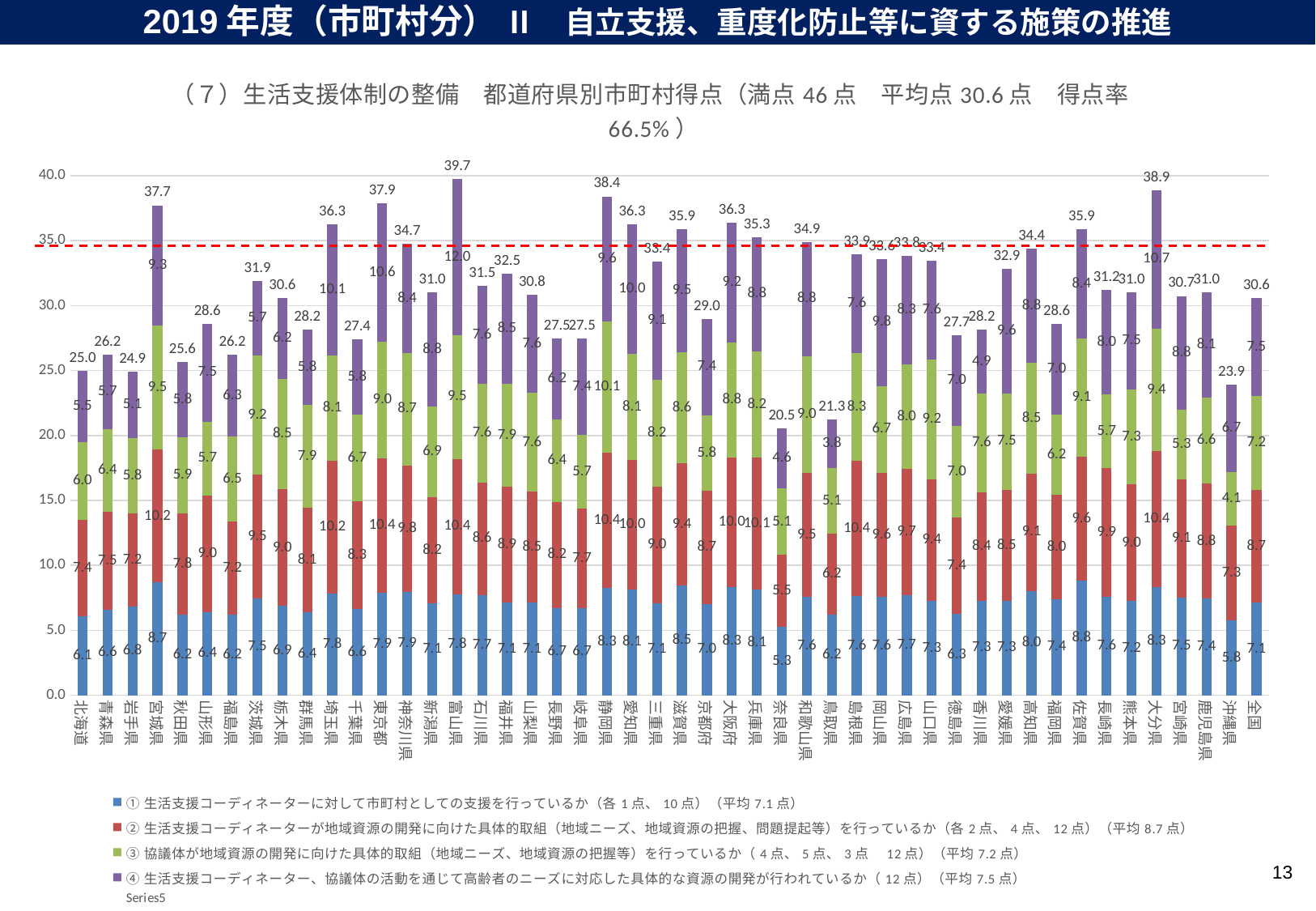

2019年度（市町村分） Ⅱ　自立支援、重度化防止等に資する施策の推進

### Chart: （７）生活支援体制の整備　都道府県別市町村得点（満点46点　平均点30.6点　得点率66.5%）

| Category | ①生活支援コーディネーターに対して市町村としての支援を行っているか（各1点、10点）（平均7.1点） | ②生活支援コーディネーターが地域資源の開発に向けた具体的取組（地域ニーズ、地域資源の把握、問題提起等）を行っているか（各2点、4点、12点）（平均8.7点） | ③協議体が地域資源の開発に向けた具体的取組（地域ニーズ、地域資源の把握等）を行っているか（4点、5点、3点　12点）（平均7.2点） | ④生活支援コーディネーター、協議体の活動を通じて高齢者のニーズに対応した具体的な資源の開発が行われているか（12点）（平均7.5点） |  |
|---|---|---|---|---|---|
| 北海道 | 6.083798882681564 | 7.430167597765363 | 5.983240223463687 | 5.4972067039106145 | 24.99441340782123 |
| 青森県 | 6.6 | 7.5 | 6.4 | 5.7 | 26.2 |
| 岩手県 | 6.848484848484849 | 7.151515151515151 | 5.818181818181818 | 5.090909090909091 | 24.90909090909091 |
| 宮城県 | 8.685714285714285 | 10.228571428571428 | 9.542857142857143 | 9.257142857142858 | 37.714285714285715 |
| 秋田県 | 6.24 | 7.76 | 5.88 | 5.76 | 25.64 |
| 山形県 | 6.428571428571429 | 8.971428571428572 | 5.6571428571428575 | 7.542857142857143 | 28.6 |
| 福島県 | 6.203389830508475 | 7.1525423728813555 | 6.5423728813559325 | 6.305084745762712 | 26.203389830508474 |
| 茨城県 | 7.4772727272727275 | 9.5 | 9.204545454545455 | 5.7272727272727275 | 31.90909090909091 |
| 栃木県 | 6.88 | 8.96 | 8.52 | 6.24 | 30.6 |
| 群馬県 | 6.4 | 8.057142857142857 | 7.885714285714286 | 5.828571428571428 | 28.17142857142857 |
| 埼玉県 | 7.841269841269841 | 10.19047619047619 | 8.126984126984127 | 10.095238095238095 | 36.25396825396825 |
| 千葉県 | 6.62962962962963 | 8.296296296296296 | 6.685185185185185 | 5.777777777777778 | 27.38888888888889 |
| 東京都 | 7.870967741935484 | 10.387096774193548 | 8.951612903225806 | 10.64516129032258 | 37.854838709677416 |
| 神奈川県 | 7.9393939393939394 | 9.757575757575758 | 8.666666666666666 | 8.363636363636363 | 34.72727272727273 |
| 新潟県 | 7.066666666666666 | 8.2 | 6.933333333333334 | 8.8 | 31.0 |
| 富山県 | 7.8 | 10.4 | 9.533333333333333 | 12.0 | 39.733333333333334 |
| 石川県 | 7.7368421052631575 | 8.631578947368421 | 7.578947368421052 | 7.578947368421052 | 31.526315789473685 |
| 福井県 | 7.117647058823529 | 8.941176470588236 | 7.9411764705882355 | 8.470588235294118 | 32.470588235294116 |
| 山梨県 | 7.148148148148148 | 8.518518518518519 | 7.592592592592593 | 7.555555555555555 | 30.814814814814813 |
| 長野県 | 6.740259740259741 | 8.155844155844155 | 6.363636363636363 | 6.233766233766234 | 27.493506493506494 |
| 岐阜県 | 6.714285714285714 | 7.666666666666667 | 5.666666666666667 | 7.428571428571429 | 27.476190476190474 |
| 静岡県 | 8.257142857142858 | 10.4 | 10.142857142857142 | 9.6 | 38.4 |
| 愛知県 | 8.148148148148149 | 9.962962962962964 | 8.148148148148149 | 10.0 | 36.25925925925926 |
| 三重県 | 7.103448275862069 | 8.96551724137931 | 8.241379310344827 | 9.10344827586207 | 33.41379310344828 |
| 滋賀県 | 8.473684210526315 | 9.368421052631579 | 8.578947368421053 | 9.473684210526315 | 35.89473684210526 |
| 京都府 | 7.038461538461538 | 8.692307692307692 | 5.846153846153846 | 7.384615384615385 | 28.96153846153846 |
| 大阪府 | 8.325581395348838 | 10.0 | 8.813953488372093 | 9.209302325581396 | 36.348837209302324 |
| 兵庫県 | 8.146341463414634 | 10.146341463414634 | 8.195121951219512 | 8.78048780487805 | 35.26829268292683 |
| 奈良県 | 5.256410256410256 | 5.538461538461538 | 5.128205128205129 | 4.615384615384615 | 20.53846153846154 |
| 和歌山県 | 7.6 | 9.533333333333333 | 8.966666666666667 | 8.8 | 34.9 |
| 鳥取県 | 6.2105263157894735 | 6.2105263157894735 | 5.052631578947368 | 3.789473684210526 | 21.263157894736842 |
| 島根県 | 7.631578947368421 | 10.421052631578947 | 8.31578947368421 | 7.578947368421052 | 33.94736842105263 |
| 岡山県 | 7.592592592592593 | 9.555555555555555 | 6.666666666666667 | 9.777777777777779 | 33.592592592592595 |
| 広島県 | 7.695652173913044 | 9.73913043478261 | 8.043478260869565 | 8.347826086956522 | 33.82608695652174 |
| 山口県 | 7.2631578947368425 | 9.368421052631579 | 9.210526315789474 | 7.578947368421052 | 33.421052631578945 |
| 徳島県 | 6.25 | 7.416666666666667 | 7.041666666666667 | 7.0 | 27.708333333333332 |
| 香川県 | 7.294117647058823 | 8.352941176470589 | 7.588235294117647 | 4.9411764705882355 | 28.176470588235293 |
| 愛媛県 | 7.3 | 8.5 | 7.45 | 9.6 | 32.85 |
| 高知県 | 8.029411764705882 | 9.058823529411764 | 8.5 | 8.823529411764707 | 34.411764705882355 |
| 福岡県 | 7.4 | 8.033333333333333 | 6.166666666666667 | 7.0 | 28.6 |
| 佐賀県 | 8.8 | 9.6 | 9.05 | 8.4 | 35.85 |
| 長崎県 | 7.571428571428571 | 9.904761904761905 | 5.714285714285714 | 8.0 | 31.19047619047619 |
| 熊本県 | 7.2444444444444445 | 8.977777777777778 | 7.311111111111111 | 7.466666666666667 | 31.0 |
| 大分県 | 8.333333333333334 | 10.444444444444445 | 9.444444444444445 | 10.666666666666666 | 38.888888888888886 |
| 宮崎県 | 7.538461538461538 | 9.076923076923077 | 5.346153846153846 | 8.76923076923077 | 30.73076923076923 |
| 鹿児島県 | 7.441860465116279 | 8.837209302325581 | 6.627906976744186 | 8.093023255813954 | 31.0 |
| 沖縄県 | 5.7560975609756095 | 7.317073170731708 | 4.097560975609756 | 6.7317073170731705 | 23.902439024390244 |
| 全国 | 7.1424468696151635 | 8.678920160827111 | 7.2257323377369325 | 7.533601378518093 | 30.5807007466973 |
13